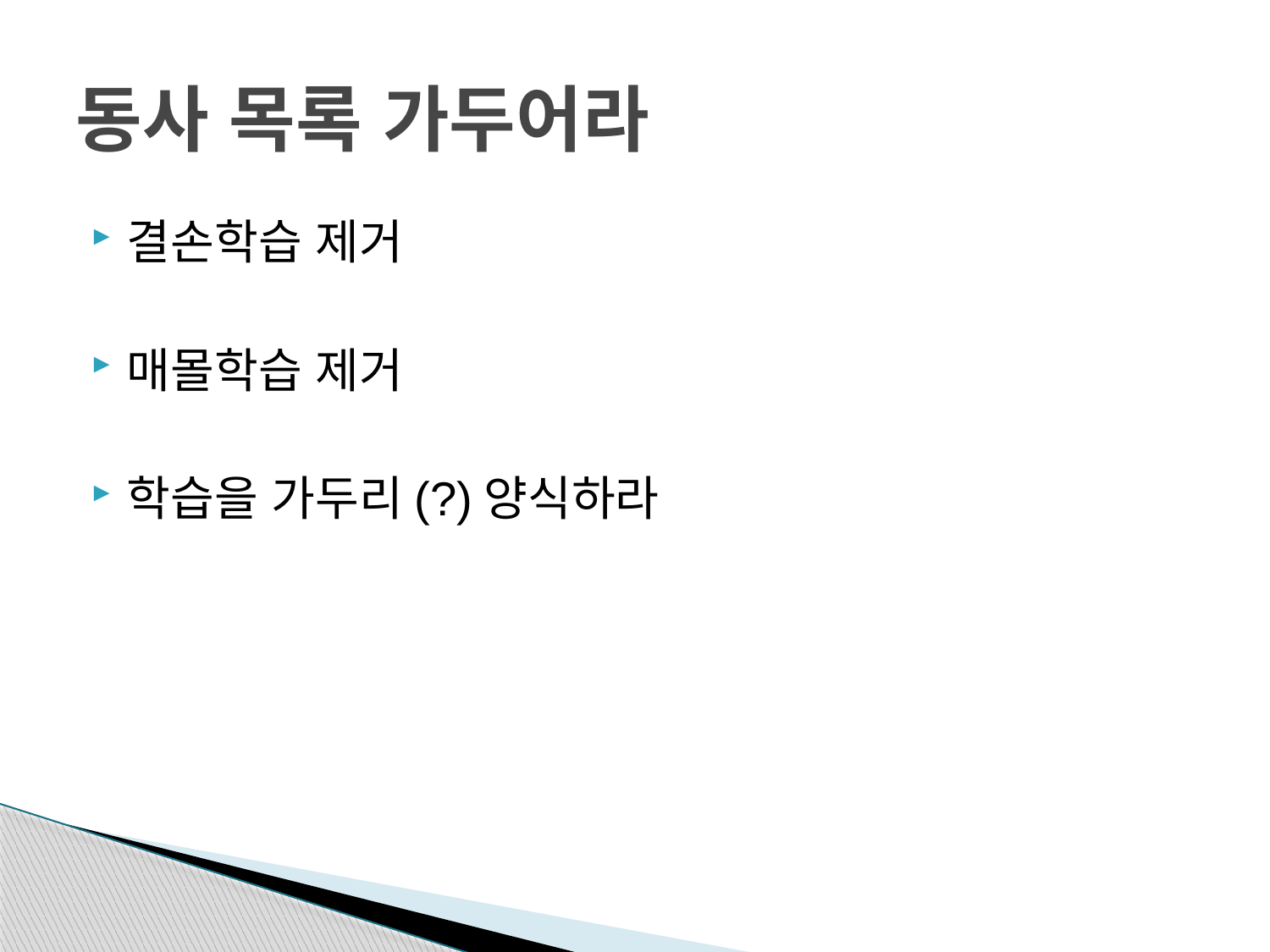

# 동사 목록 가두어라
결손학습 제거

매몰학습 제거

학습을 가두리(?)양식하라